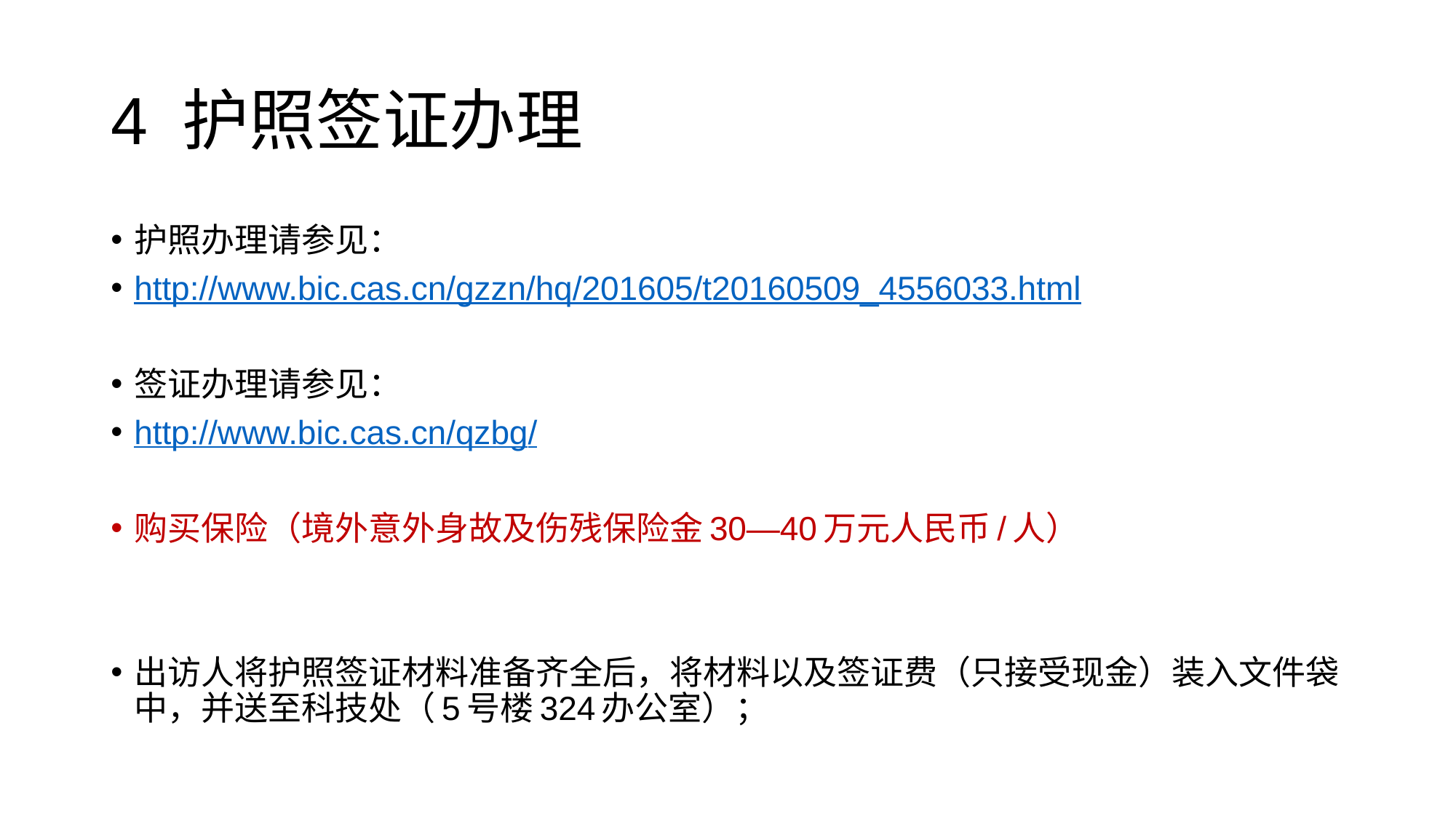

# 4 护照签证办理
护照办理请参见：
http://www.bic.cas.cn/gzzn/hq/201605/t20160509_4556033.html

签证办理请参见：
http://www.bic.cas.cn/qzbg/

购买保险（境外意外身故及伤残保险金30—40万元人民币/人）

出访人将护照签证材料准备齐全后，将材料以及签证费（只接受现金）装入文件袋中，并送至科技处（5号楼324办公室）；